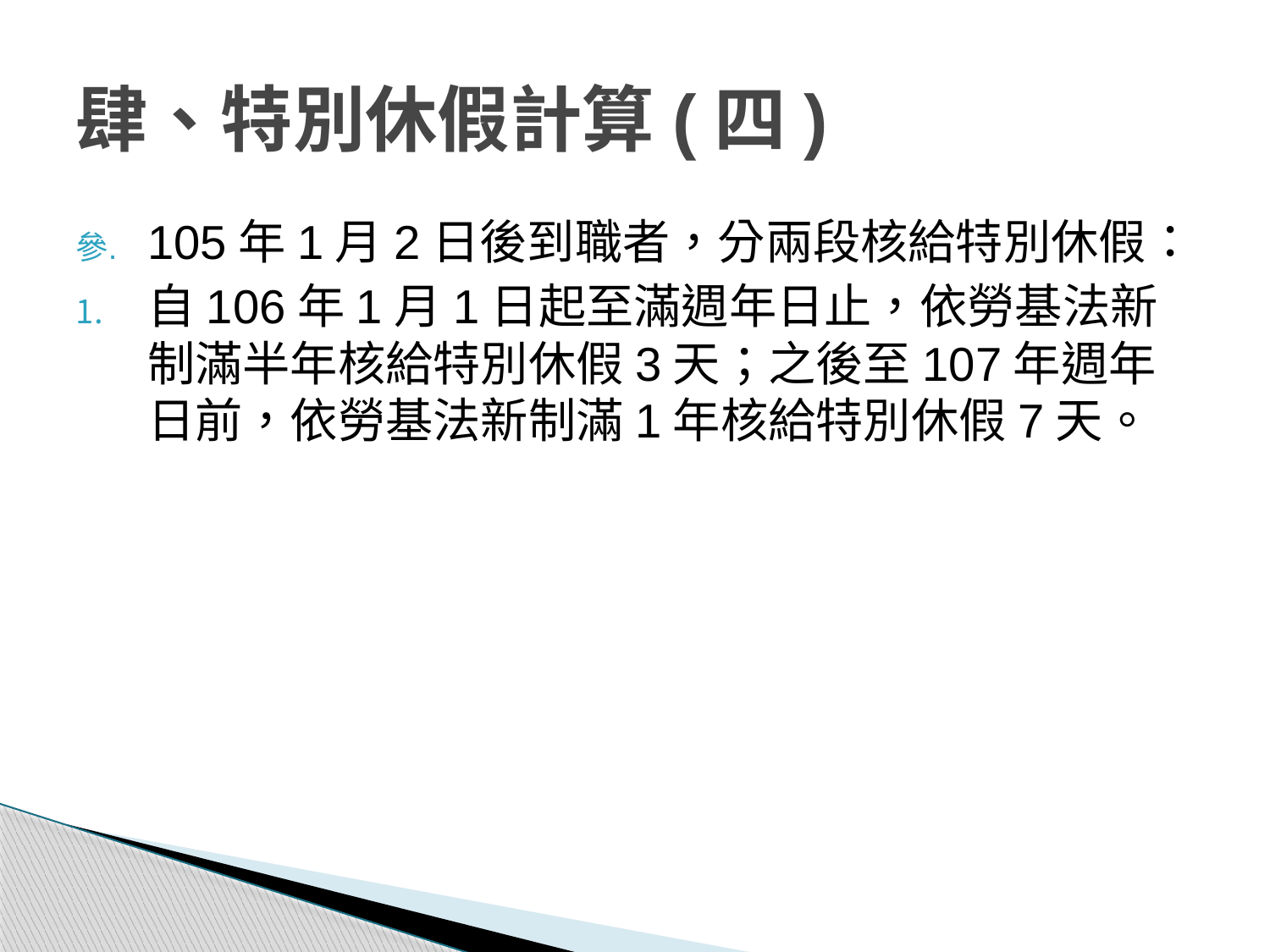

# 肆、特別休假計算(四)
105年1月2日後到職者，分兩段核給特別休假：
自106年1月1日起至滿週年日止，依勞基法新制滿半年核給特別休假3天；之後至107年週年日前，依勞基法新制滿1年核給特別休假7天。